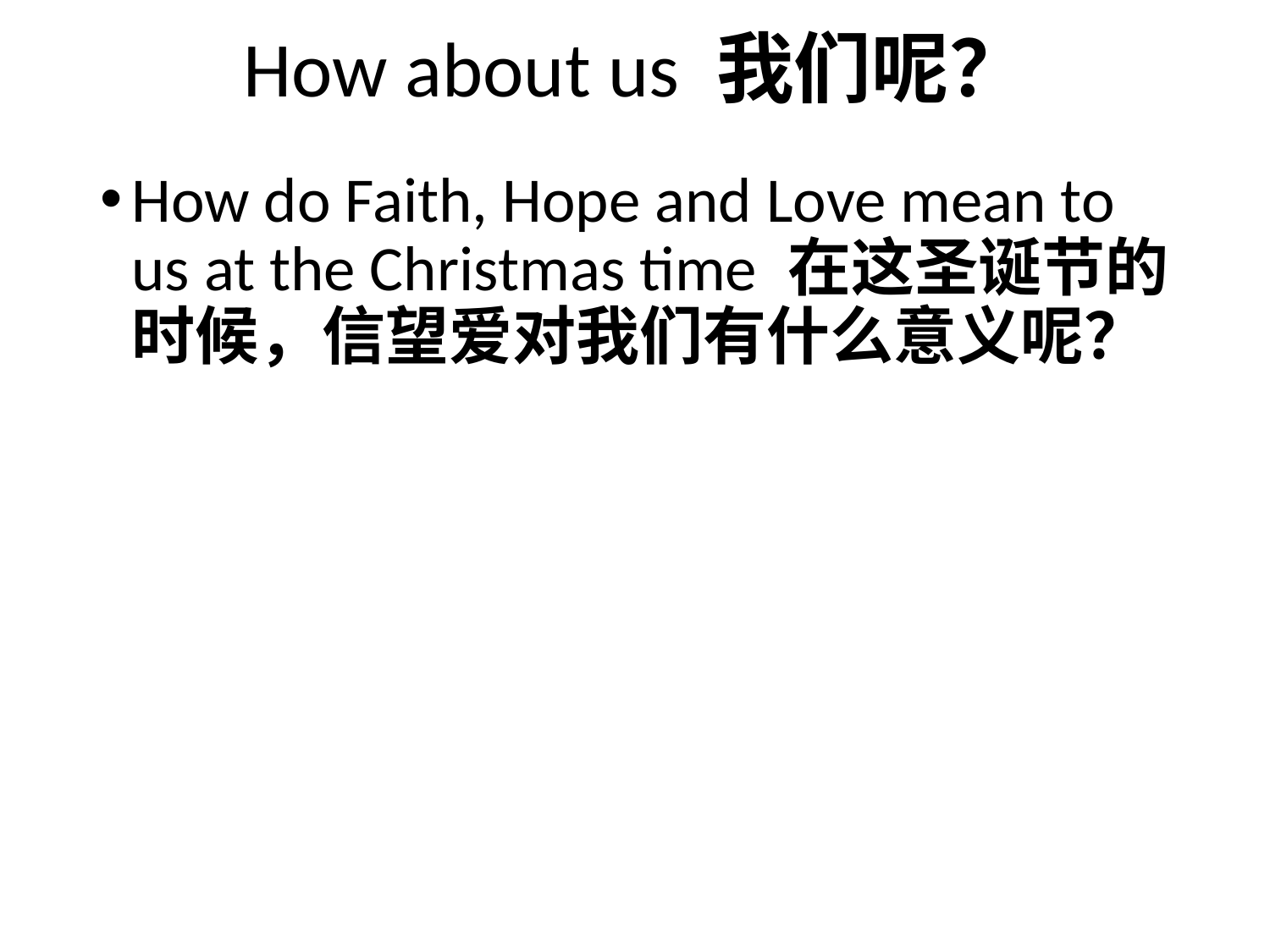

# How about us 我们呢？
How do Faith, Hope and Love mean to us at the Christmas time 在这圣诞节的时候，信望爱对我们有什么意义呢？